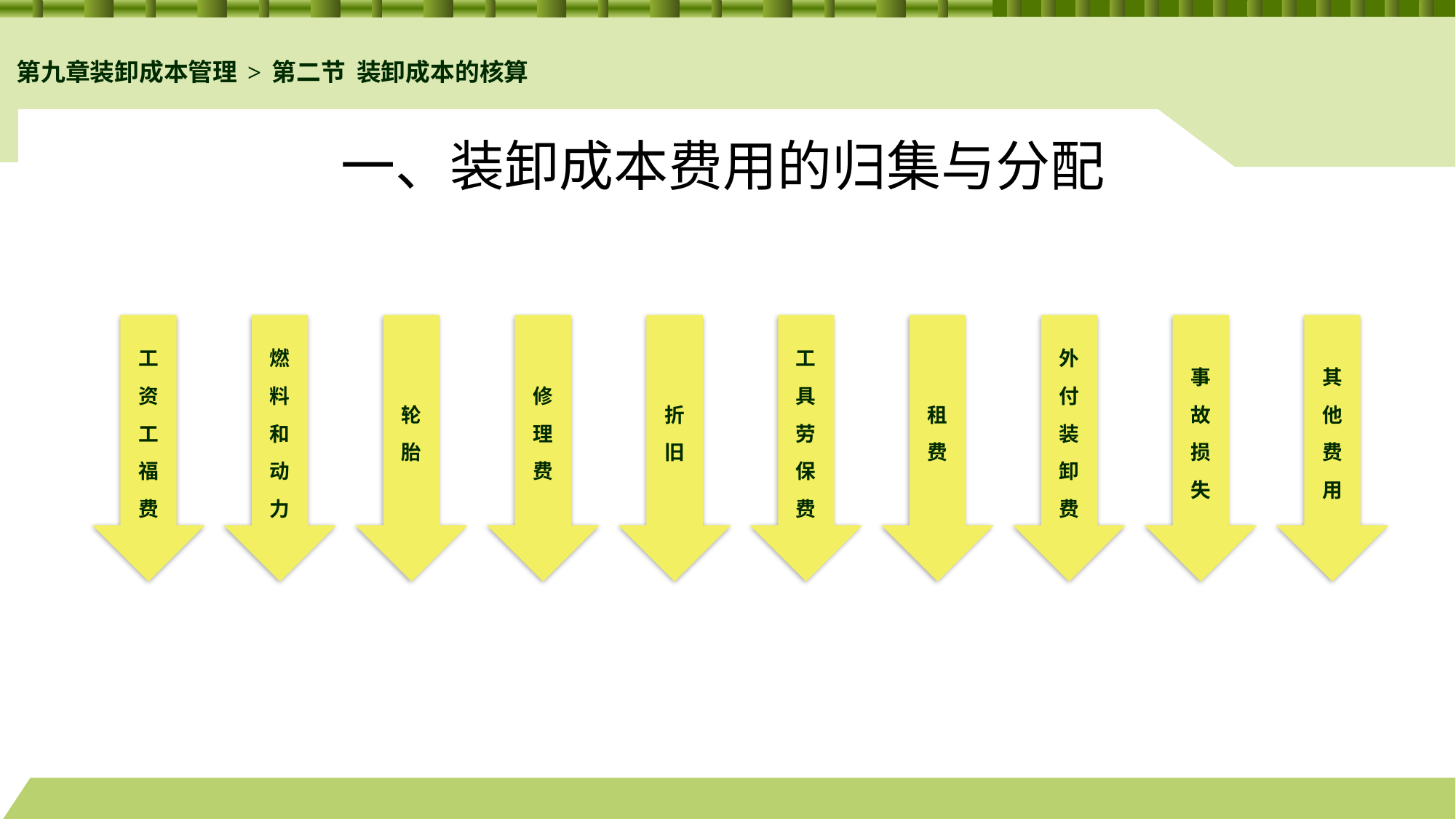

第九章装卸成本管理>第二节  装卸成本的核算
# 一、装卸成本费用的归集与分配
工资工福费
燃料和动力
轮胎
修理费
折旧
工具劳保费
租费
外付装卸费
事故损失
其他费用